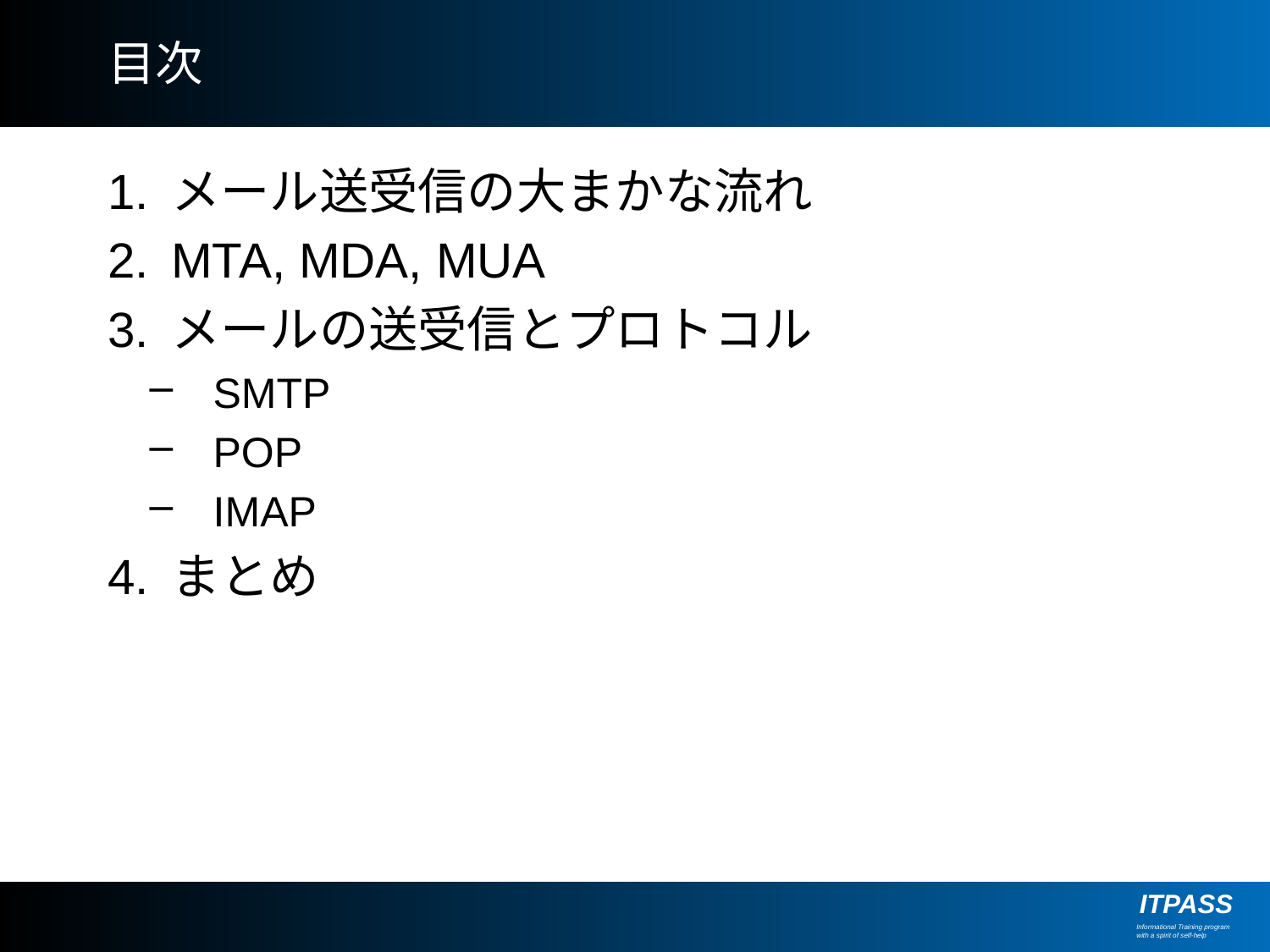

# 目次
メール送受信の大まかな流れ
MTA, MDA, MUA
メールの送受信とプロトコル
SMTP
POP
IMAP
まとめ